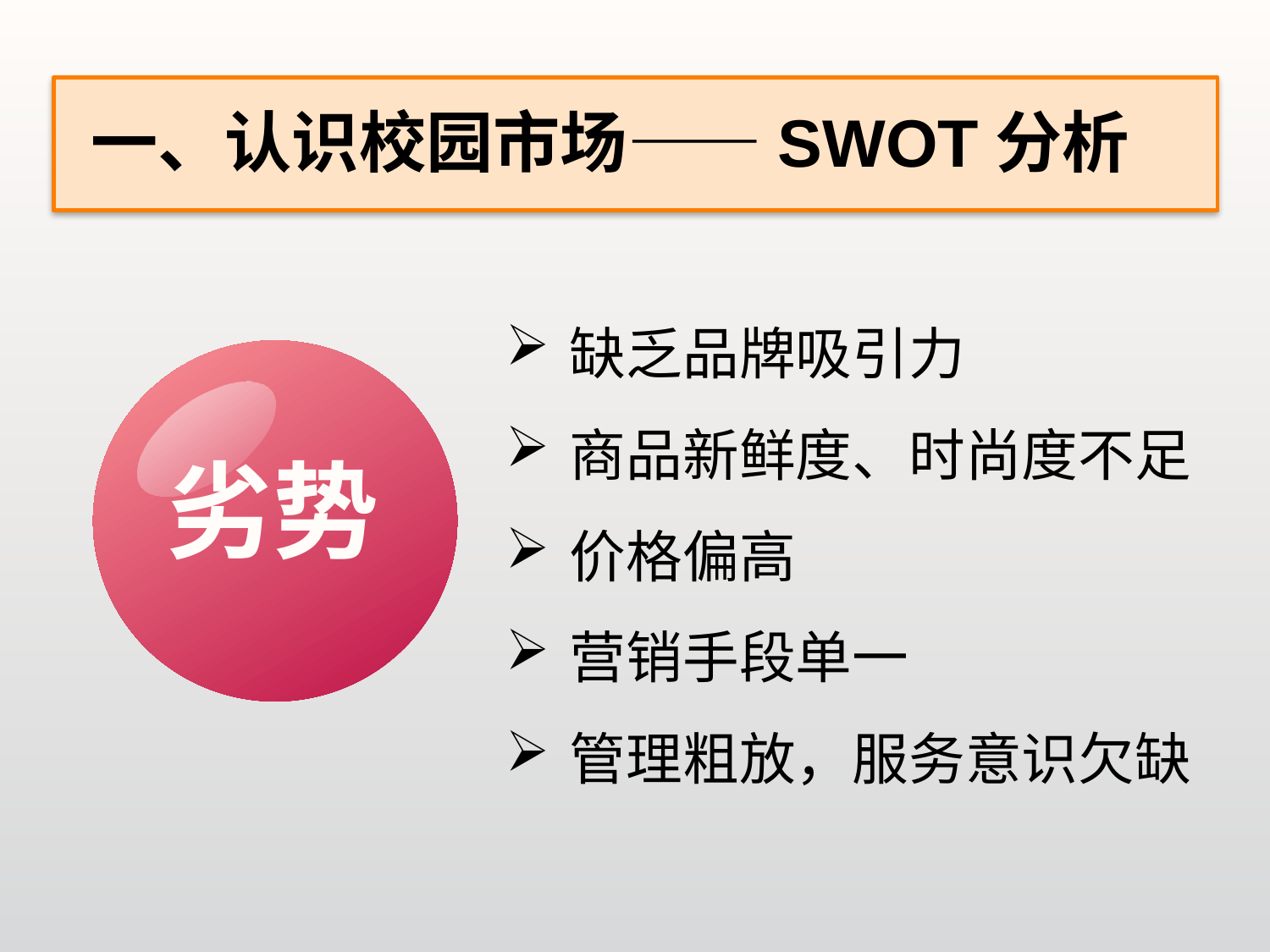

一、认识校园市场——SWOT分析
缺乏品牌吸引力
商品新鲜度、时尚度不足
价格偏高
营销手段单一
管理粗放，服务意识欠缺

劣势